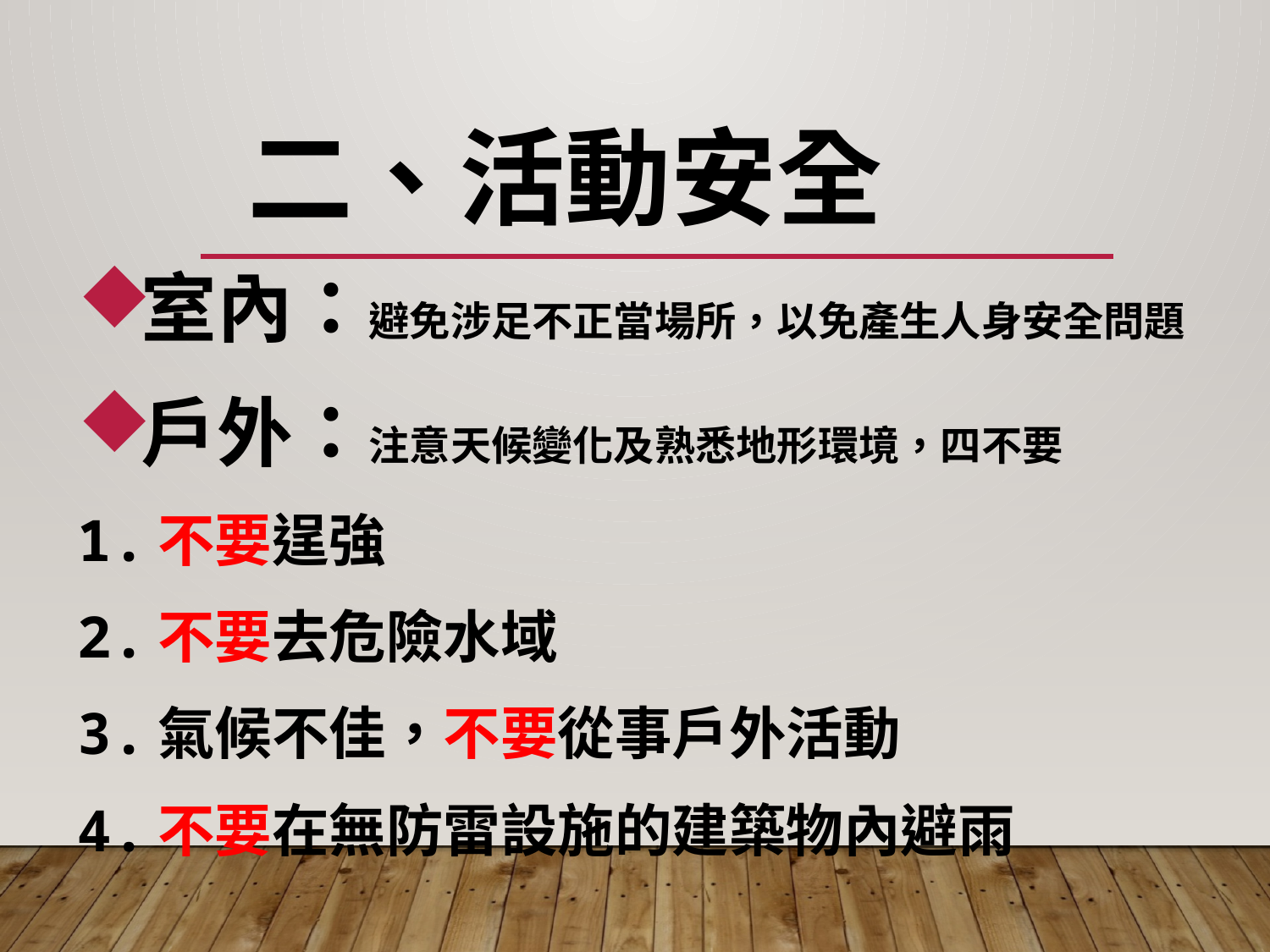

# 二、活動安全
室內：避免涉足不正當場所，以免產生人身安全問題
戶外：注意天候變化及熟悉地形環境，四不要
1.不要逞強
2.不要去危險水域
3.氣候不佳，不要從事戶外活動
4.不要在無防雷設施的建築物內避雨